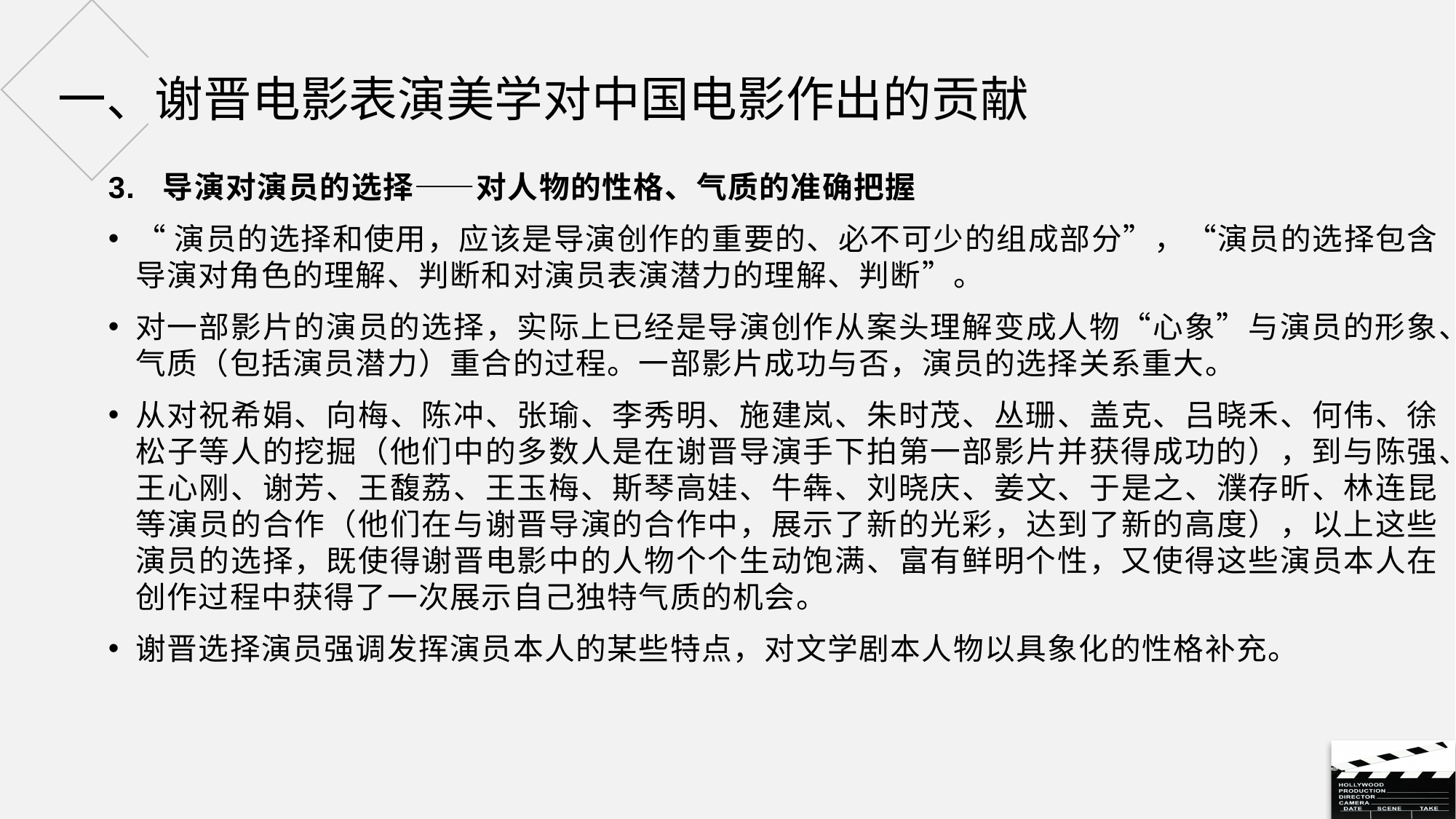

# 一、谢晋电影表演美学对中国电影作出的贡献
导演对演员的选择——对人物的性格、气质的准确把握
“演员的选择和使用，应该是导演创作的重要的、必不可少的组成部分”，“演员的选择包含导演对角色的理解、判断和对演员表演潜力的理解、判断”。
对一部影片的演员的选择，实际上已经是导演创作从案头理解变成人物“心象”与演员的形象、气质（包括演员潜力）重合的过程。一部影片成功与否，演员的选择关系重大。
从对祝希娟、向梅、陈冲、张瑜、李秀明、施建岚、朱时茂、丛珊、盖克、吕晓禾、何伟、徐松子等人的挖掘（他们中的多数人是在谢晋导演手下拍第一部影片并获得成功的），到与陈强、王心刚、谢芳、王馥荔、王玉梅、斯琴高娃、牛犇、刘晓庆、姜文、于是之、濮存昕、林连昆等演员的合作（他们在与谢晋导演的合作中，展示了新的光彩，达到了新的高度），以上这些演员的选择，既使得谢晋电影中的人物个个生动饱满、富有鲜明个性，又使得这些演员本人在创作过程中获得了一次展示自己独特气质的机会。
谢晋选择演员强调发挥演员本人的某些特点，对文学剧本人物以具象化的性格补充。